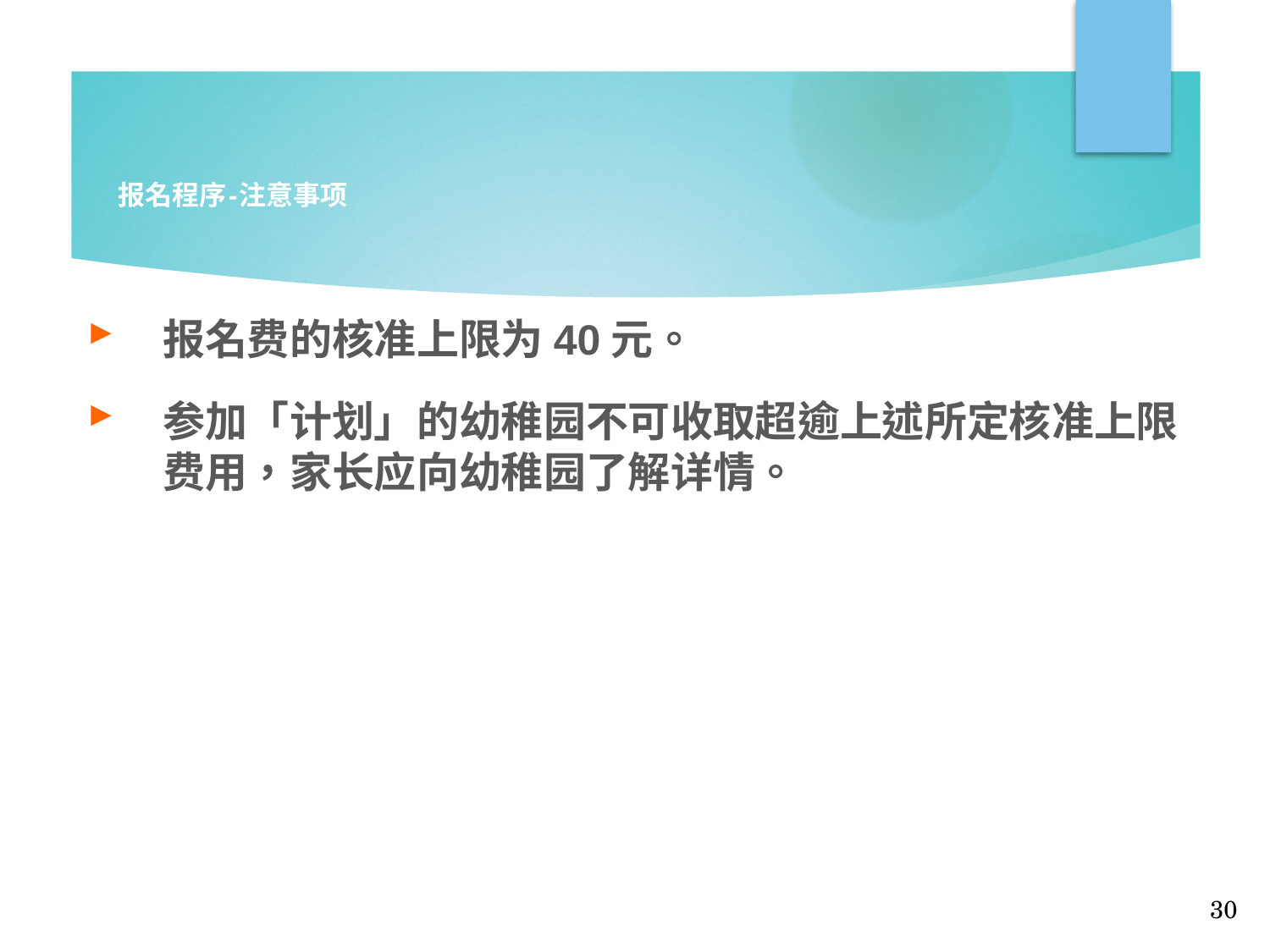

# 报名程序-注意事项
报名费的核准上限为40元。
参加「计划」的幼稚园不可收取超逾上述所定核准上限费用，家长应向幼稚园了解详情。
30